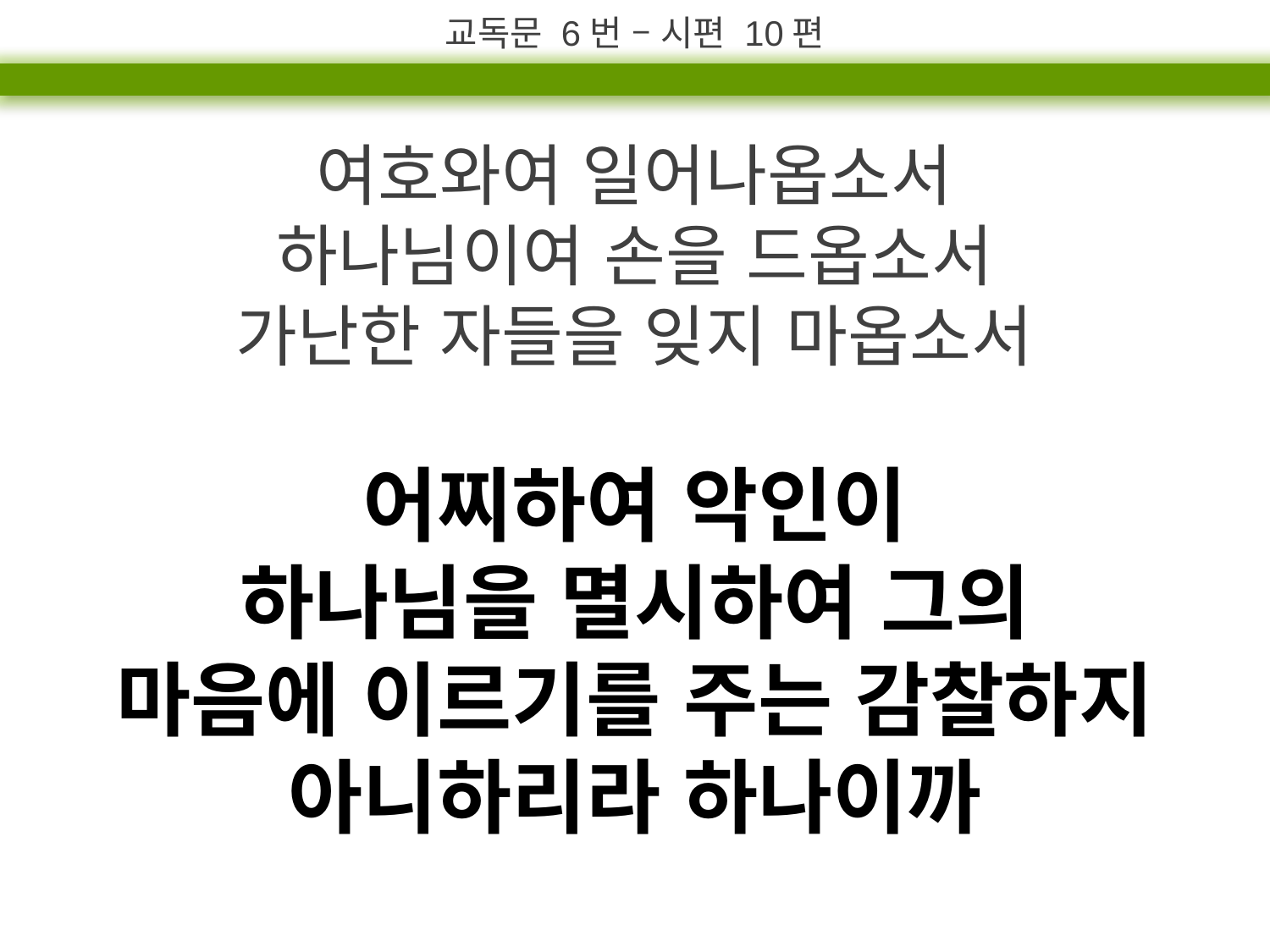

교독문 6번 – 시편 10편

여호와여 일어나옵소서
하나님이여 손을 드옵소서
가난한 자들을 잊지 마옵소서
어찌하여 악인이
하나님을 멸시하여 그의
마음에 이르기를 주는 감찰하지 아니하리라 하나이까